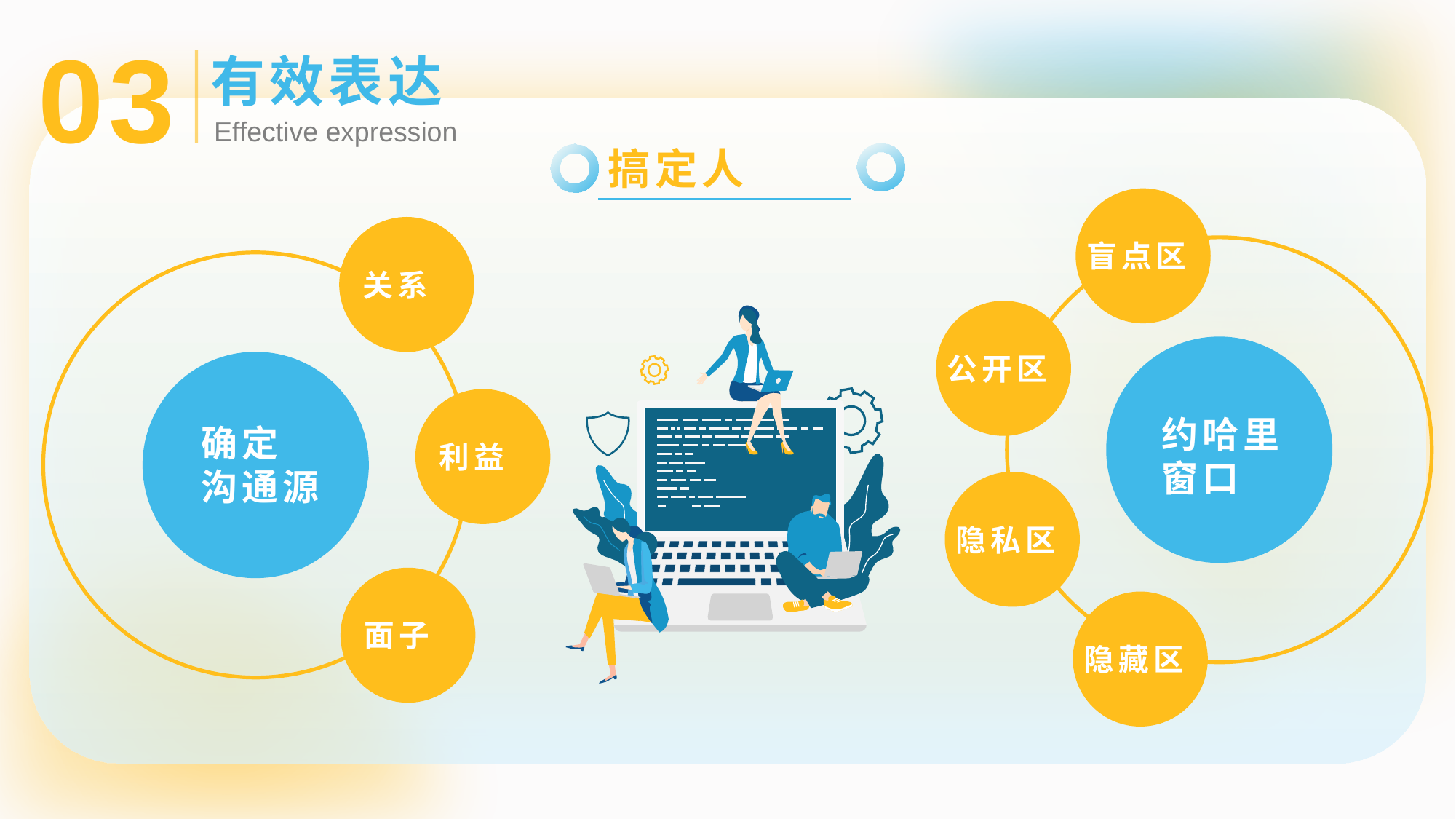

03
有效表达
Effective expression
搞定人

盲点区

关系

公开区

约哈里
窗口
确定
沟通源
利益

隐私区

隐藏区
面子